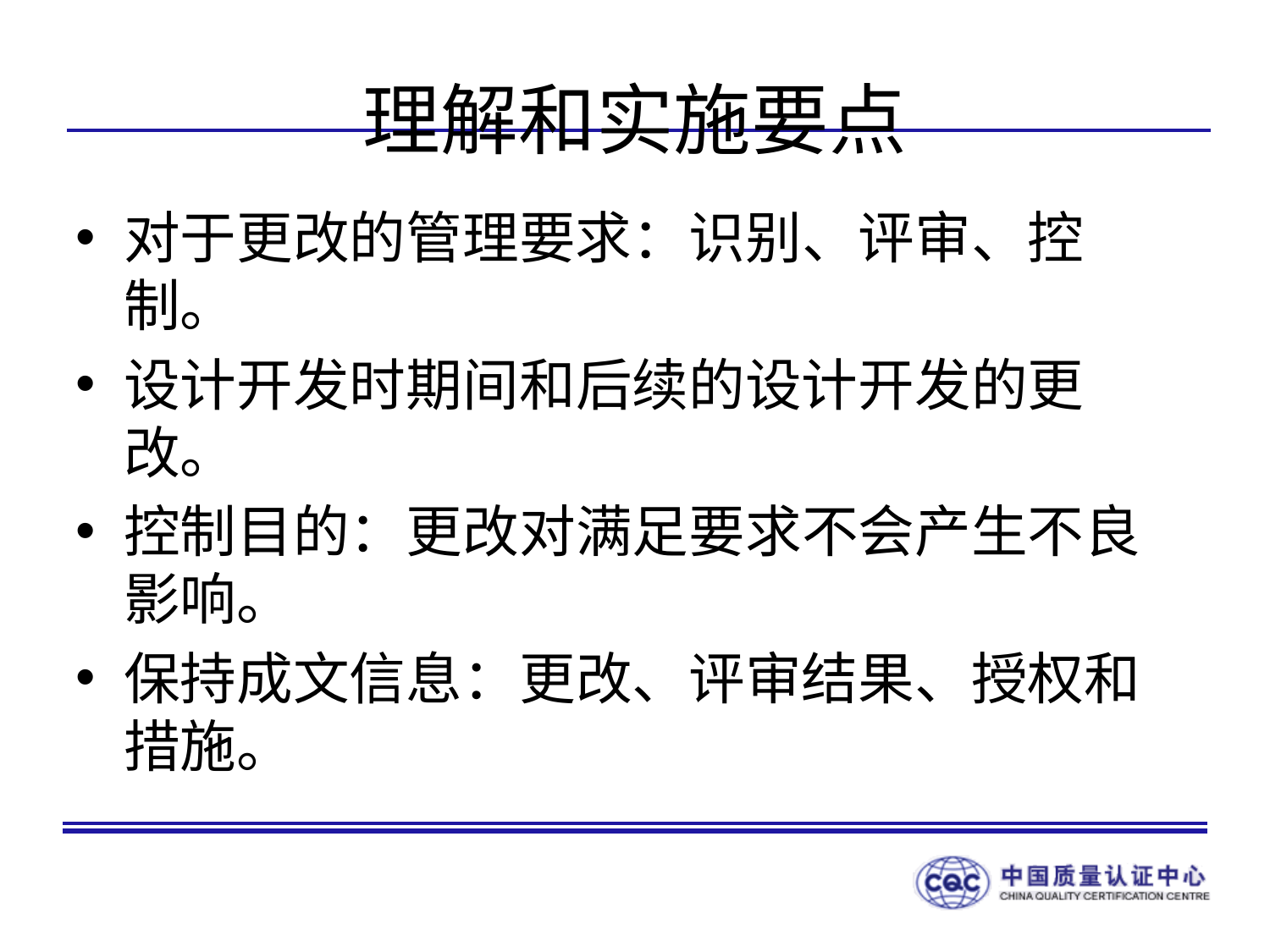

# 理解和实施要点
对于更改的管理要求：识别、评审、控制。
设计开发时期间和后续的设计开发的更改。
控制目的：更改对满足要求不会产生不良影响。
保持成文信息：更改、评审结果、授权和措施。

185